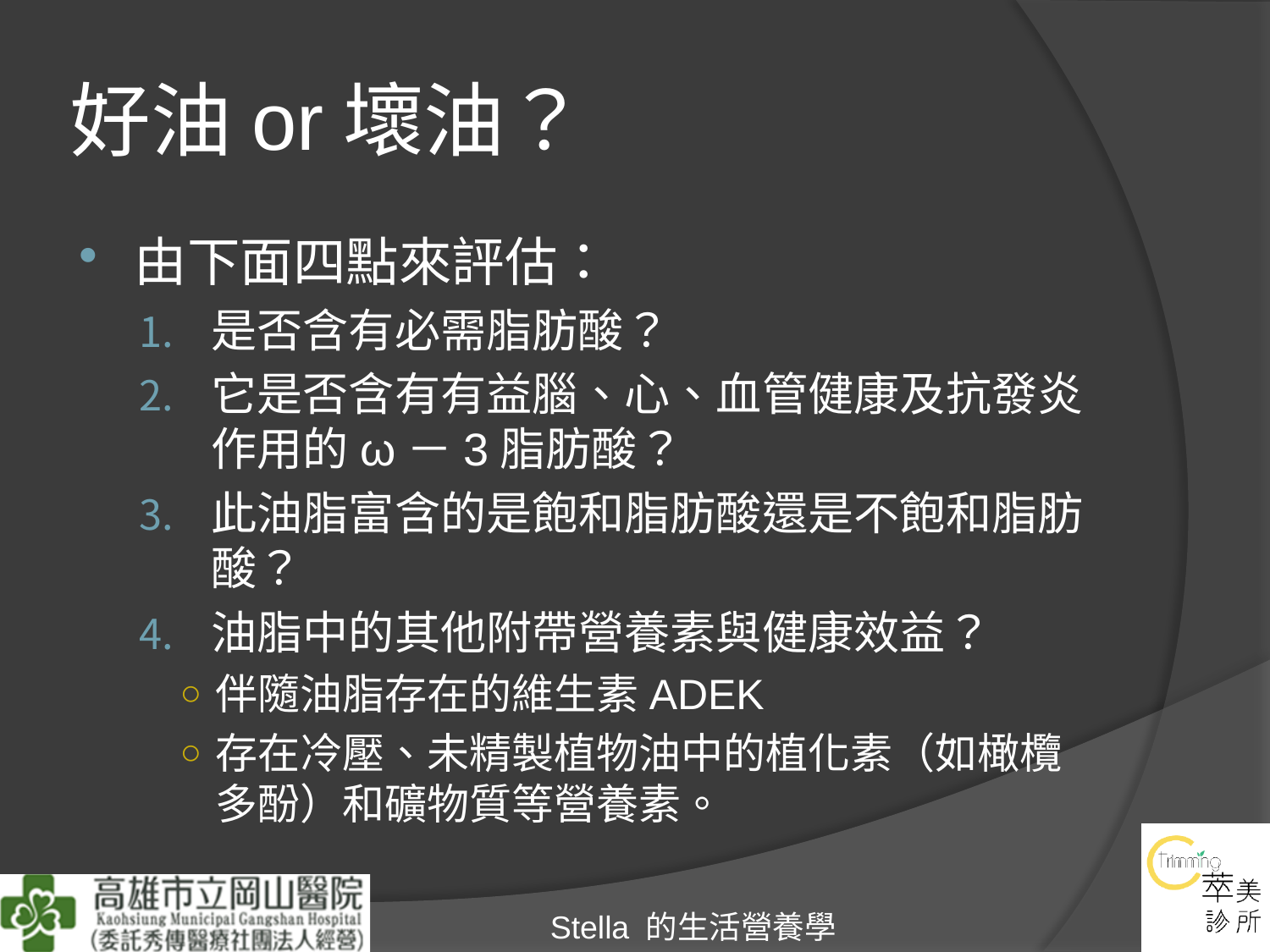

# 好油or壞油？
由下面四點來評估：
是否含有必需脂肪酸？
它是否含有有益腦、心、血管健康及抗發炎作用的ω－3脂肪酸？
此油脂富含的是飽和脂肪酸還是不飽和脂肪酸？
油脂中的其他附帶營養素與健康效益？
伴隨油脂存在的維生素ADEK
存在冷壓、未精製植物油中的植化素（如橄欖多酚）和礦物質等營養素。
Stella 的生活營養學